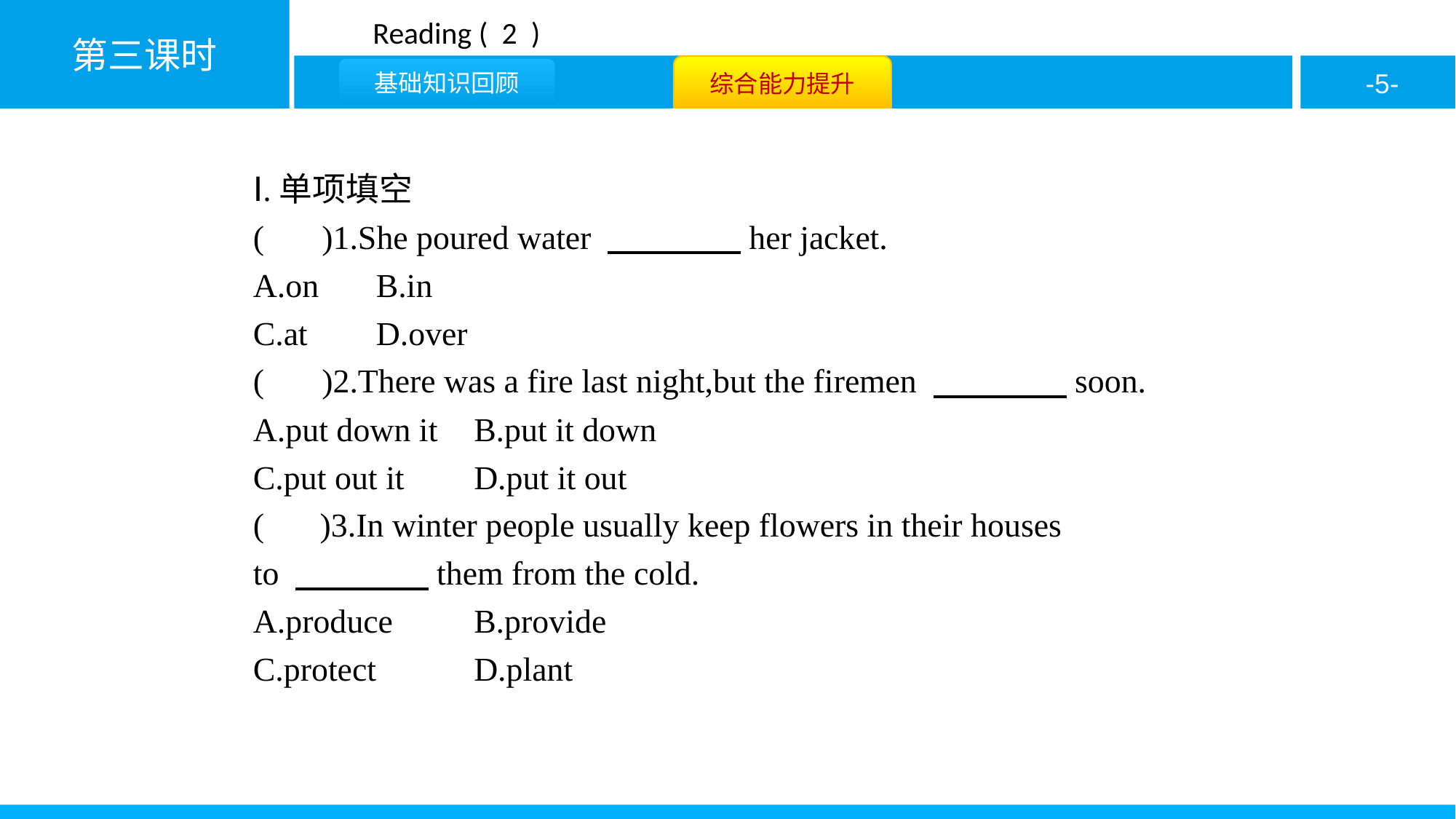

Ⅰ.单项填空
(  D  )1.She poured water 　　　　her jacket.
A.on	B.in
C.at	D.over
(  D  )2.There was a fire last night,but the firemen 　　　　soon.
A.put down it	B.put it down
C.put out it	D.put it out
(  C  )3.In winter people usually keep flowers in their houses
to 　　　　them from the cold.
A.produce	B.provide
C.protect	D.plant